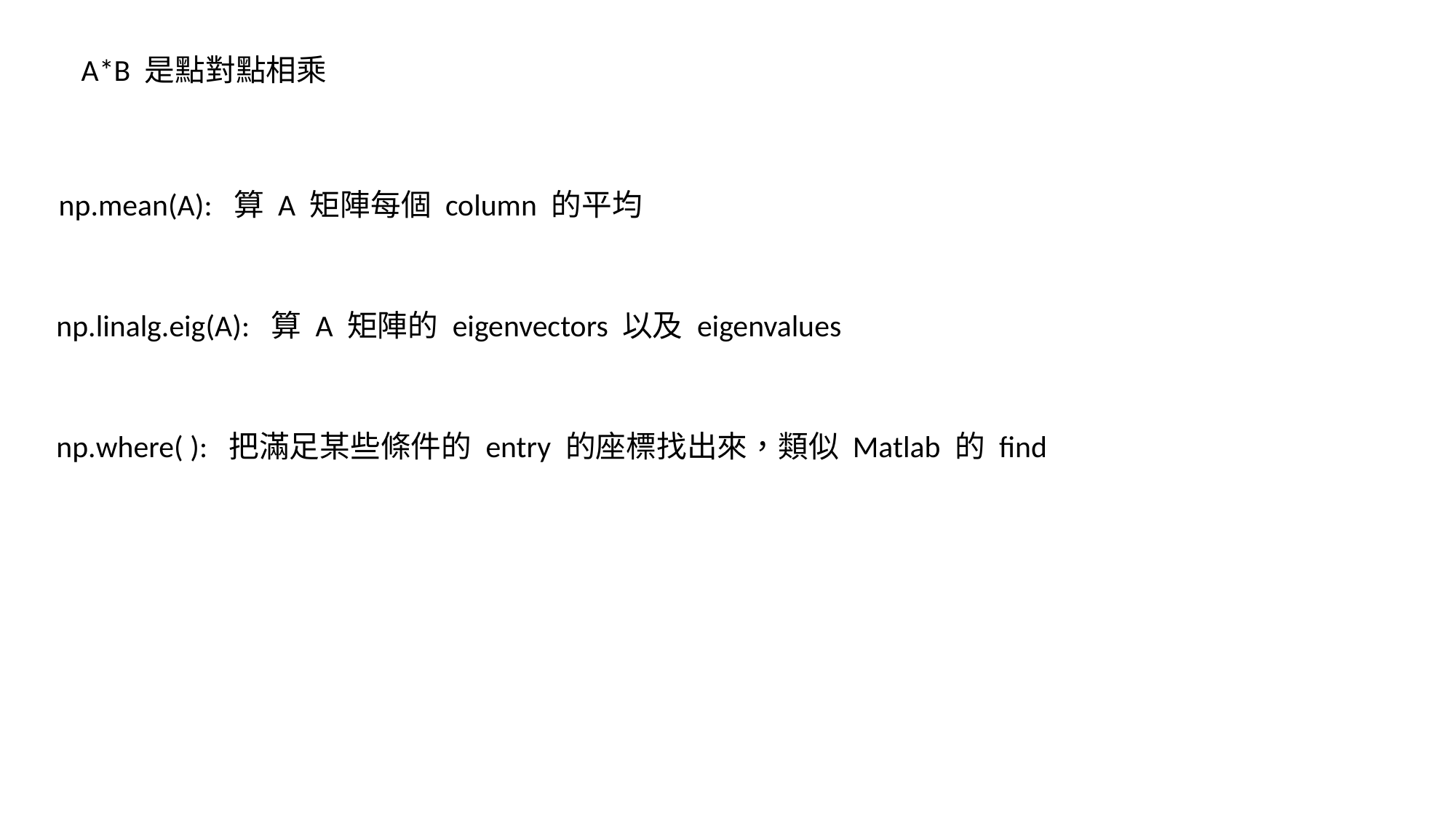

A*B 是點對點相乘
np.mean(A):  算 A 矩陣每個 column 的平均
np.linalg.eig(A):  算 A 矩陣的 eigenvectors 以及 eigenvalues
np.where( ):  把滿足某些條件的 entry 的座標找出來，類似 Matlab 的 find